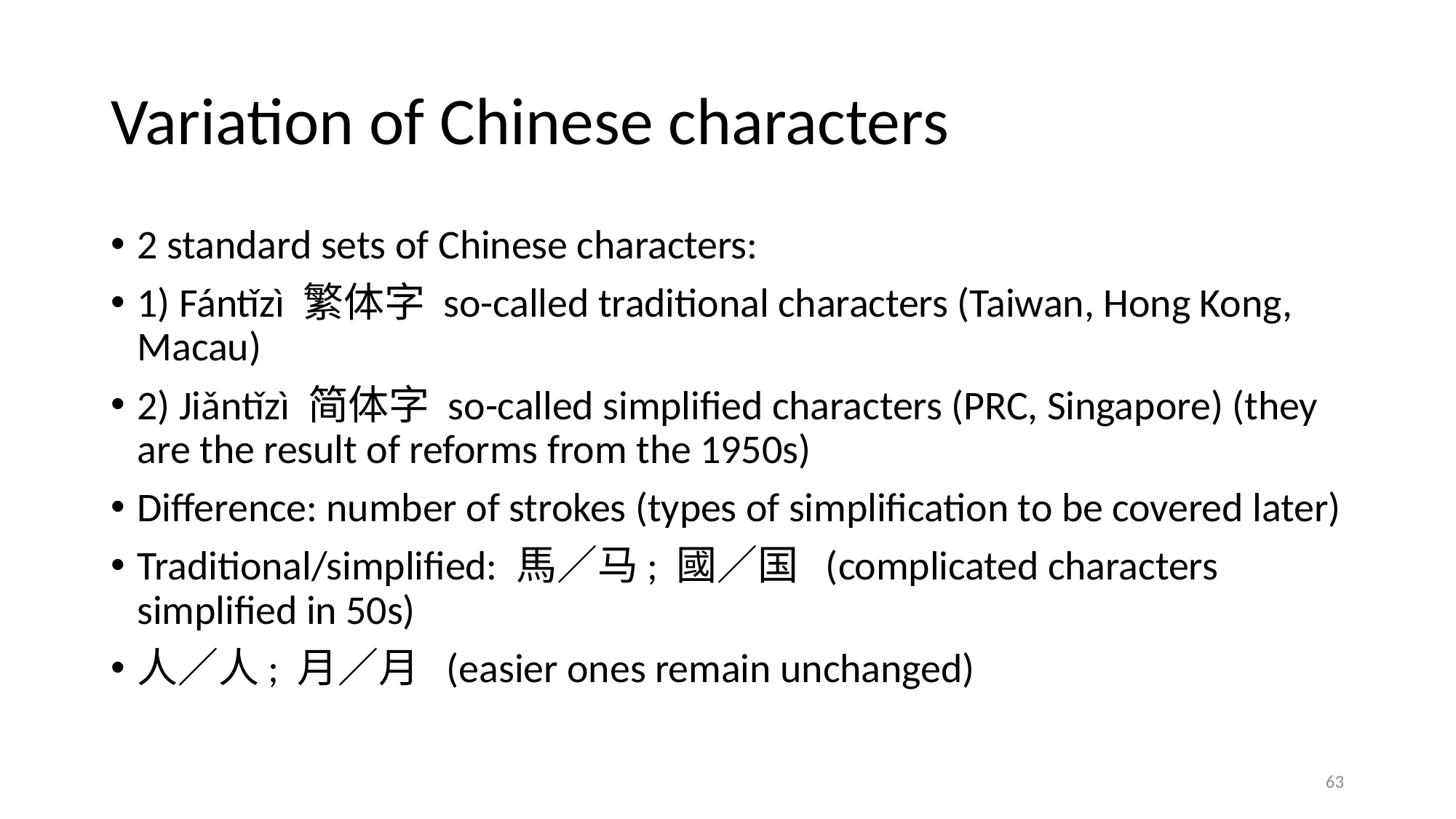

# Variation of Chinese characters
2 standard sets of Chinese characters:
1) Fántǐzì 繁体字 so-called traditional characters (Taiwan, Hong Kong, Macau)
2) Jiǎntǐzì 简体字 so-called simplified characters (PRC, Singapore) (they are the result of reforms from the 1950s)
Difference: number of strokes (types of simplification to be covered later)
Traditional/simplified: 馬／马; 國／国  (complicated characters simplified in 50s)
人／人; 月／月  (easier ones remain unchanged)

63